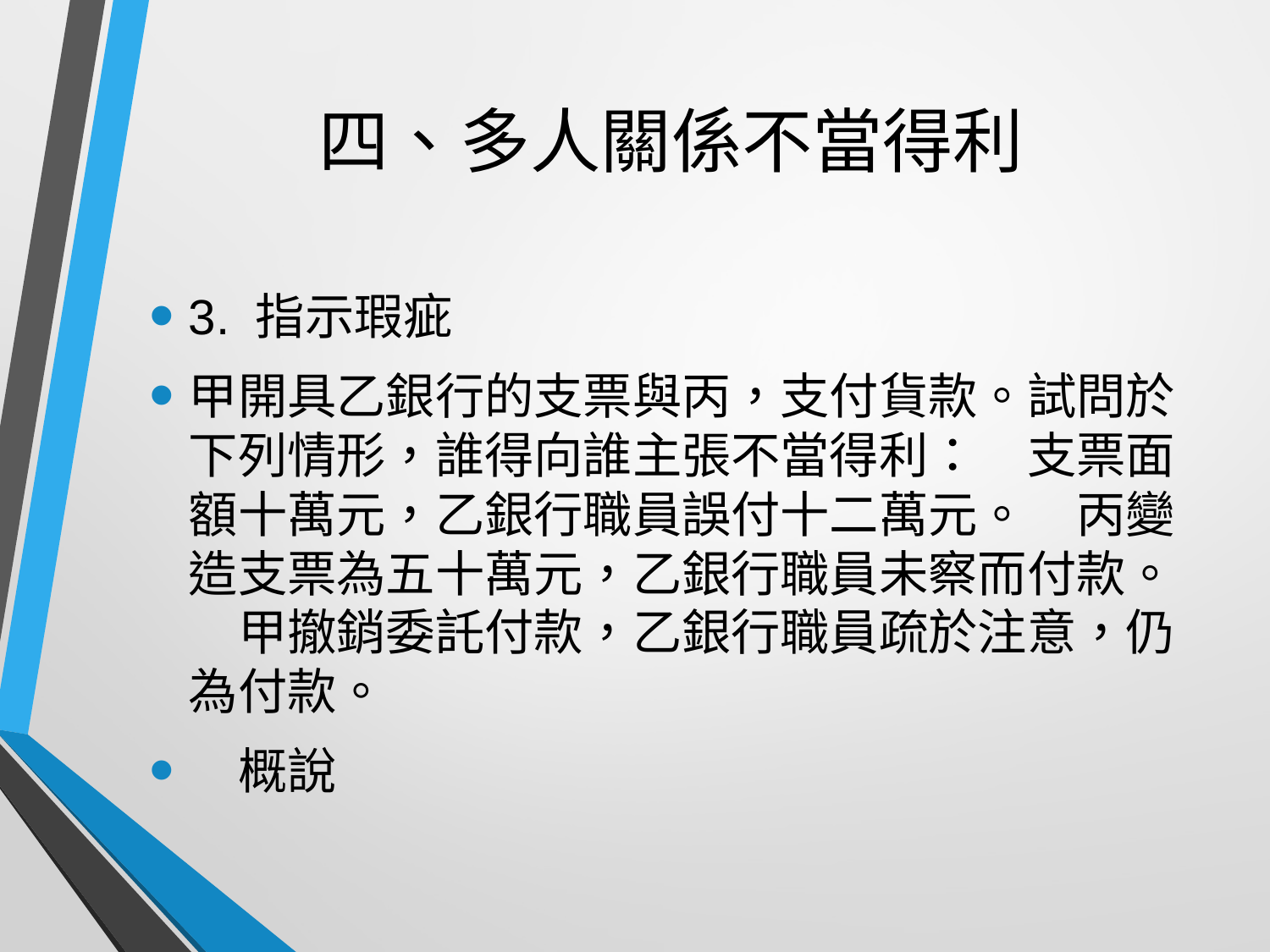

# 四、多人關係不當得利
3. 指示瑕疵
甲開具乙銀行的支票與丙，支付貨款。試問於下列情形，誰得向誰主張不當得利：　支票面額十萬元，乙銀行職員誤付十二萬元。　丙變造支票為五十萬元，乙銀行職員未察而付款。　甲撤銷委託付款，乙銀行職員疏於注意，仍為付款。
　概說